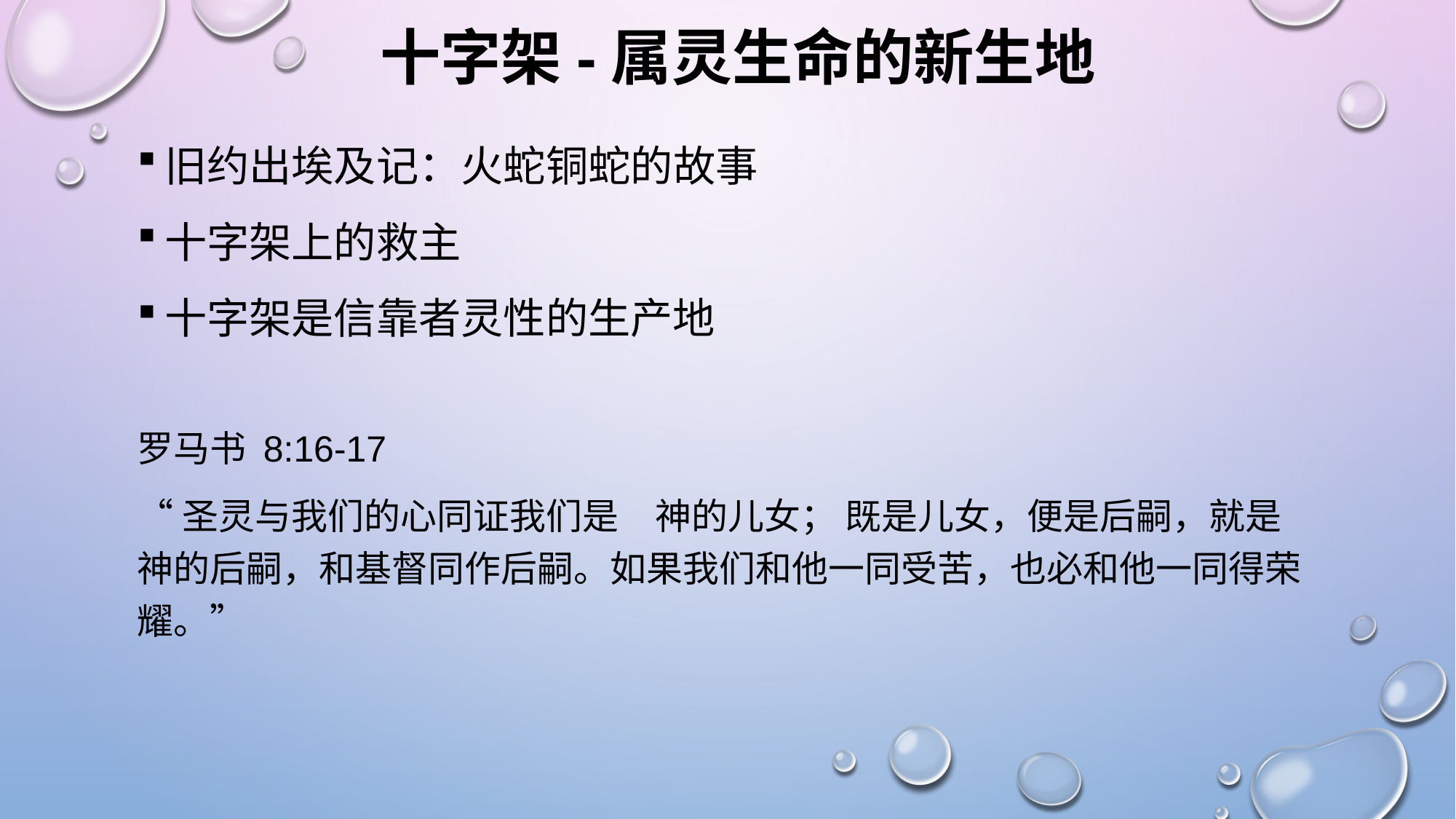

# 十字架-属灵生命的新生地
旧约出埃及记：火蛇铜蛇的故事
十字架上的救主
十字架是信靠者灵性的生产地

罗马书 8:16-17
“圣灵与我们的心同证我们是　神的儿女； 既是儿女，便是后嗣，就是　神的后嗣，和基督同作后嗣。如果我们和他一同受苦，也必和他一同得荣耀。”